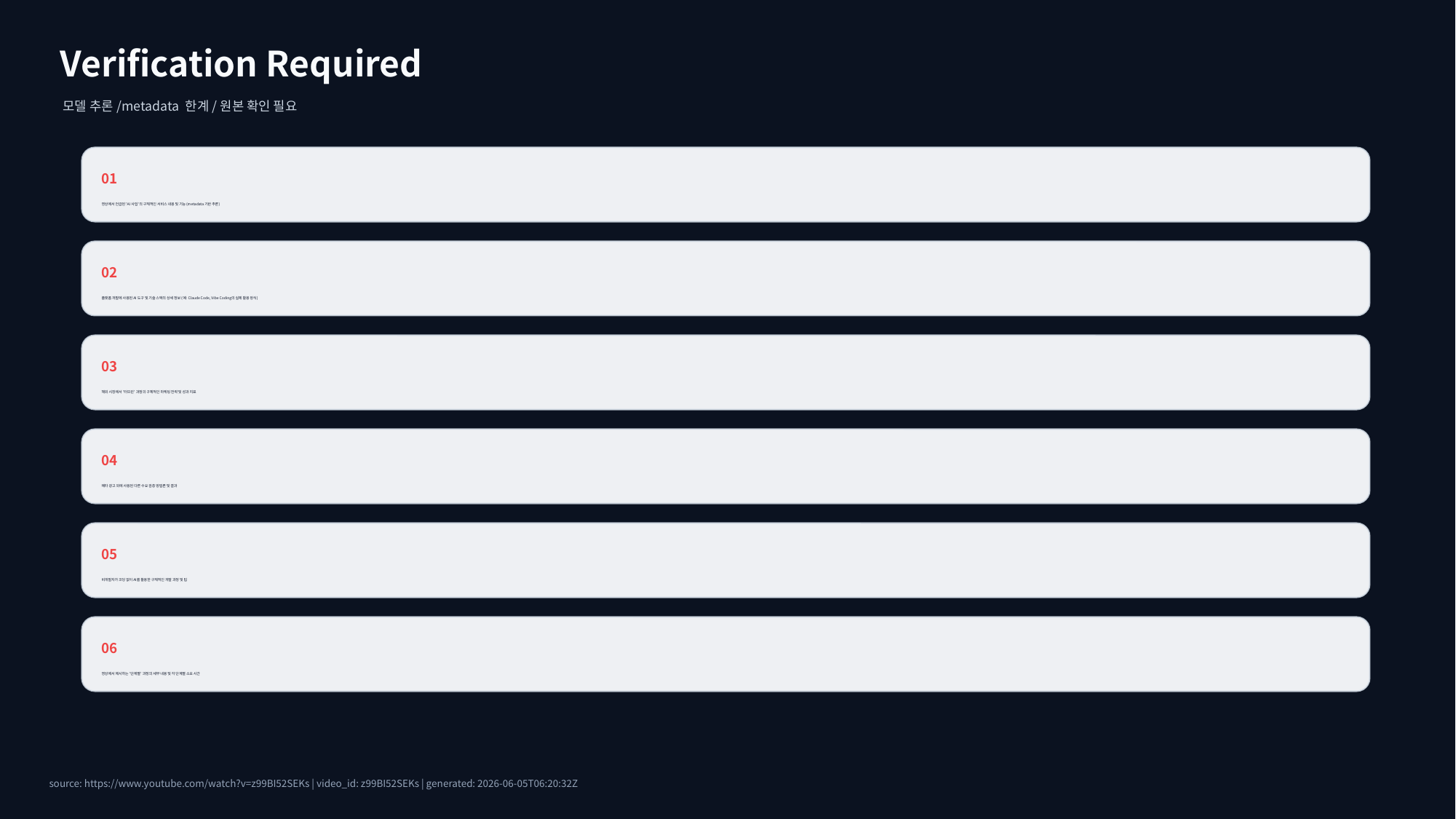

Verification Required
모델 추론/metadata 한계/원본 확인 필요

01
영상에서 언급된 'AI 사업'의 구체적인 서비스 내용 및 기능 (metadata 기반 추론)

02
플랫폼 개발에 사용된 AI 도구 및 기술 스택의 상세 정보 (예: Claude Code, Vibe Coding의 실제 활용 방식)

03
해외 시장에서 '터뜨린' 과정의 구체적인 마케팅 전략 및 성과 지표

04
메타 광고 외에 사용된 다른 수요 검증 방법론 및 결과

05
비개발자가 코딩 없이 AI를 활용한 구체적인 개발 과정 및 팁

06
영상에서 제시하는 '단계별' 과정의 세부 내용 및 각 단계별 소요 시간
source: https://www.youtube.com/watch?v=z99BI52SEKs | video_id: z99BI52SEKs | generated: 2026-06-05T06:20:32Z